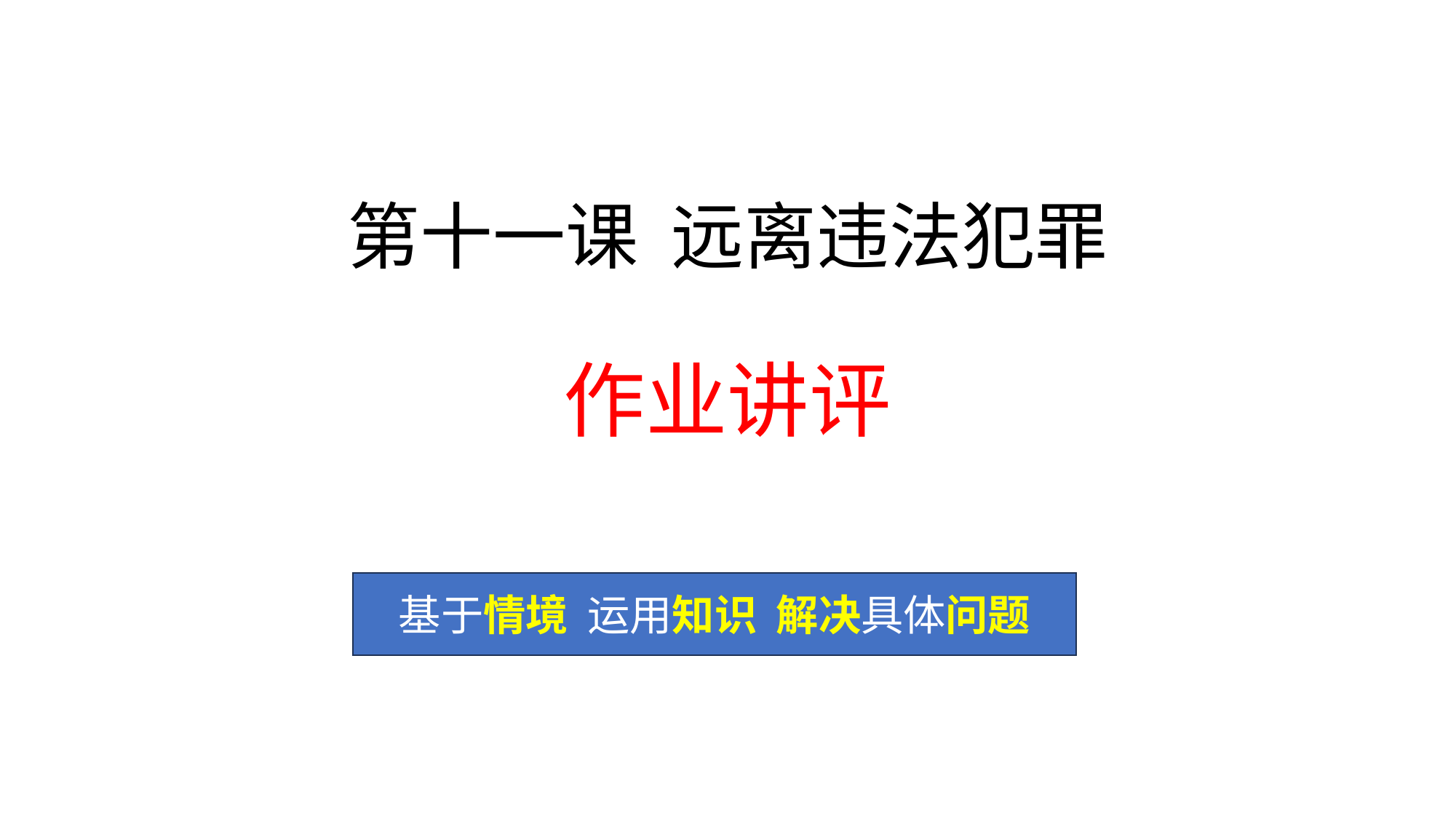

# 第十一课  远离违法犯罪
作业讲评
基于情境  运用知识  解决具体问题